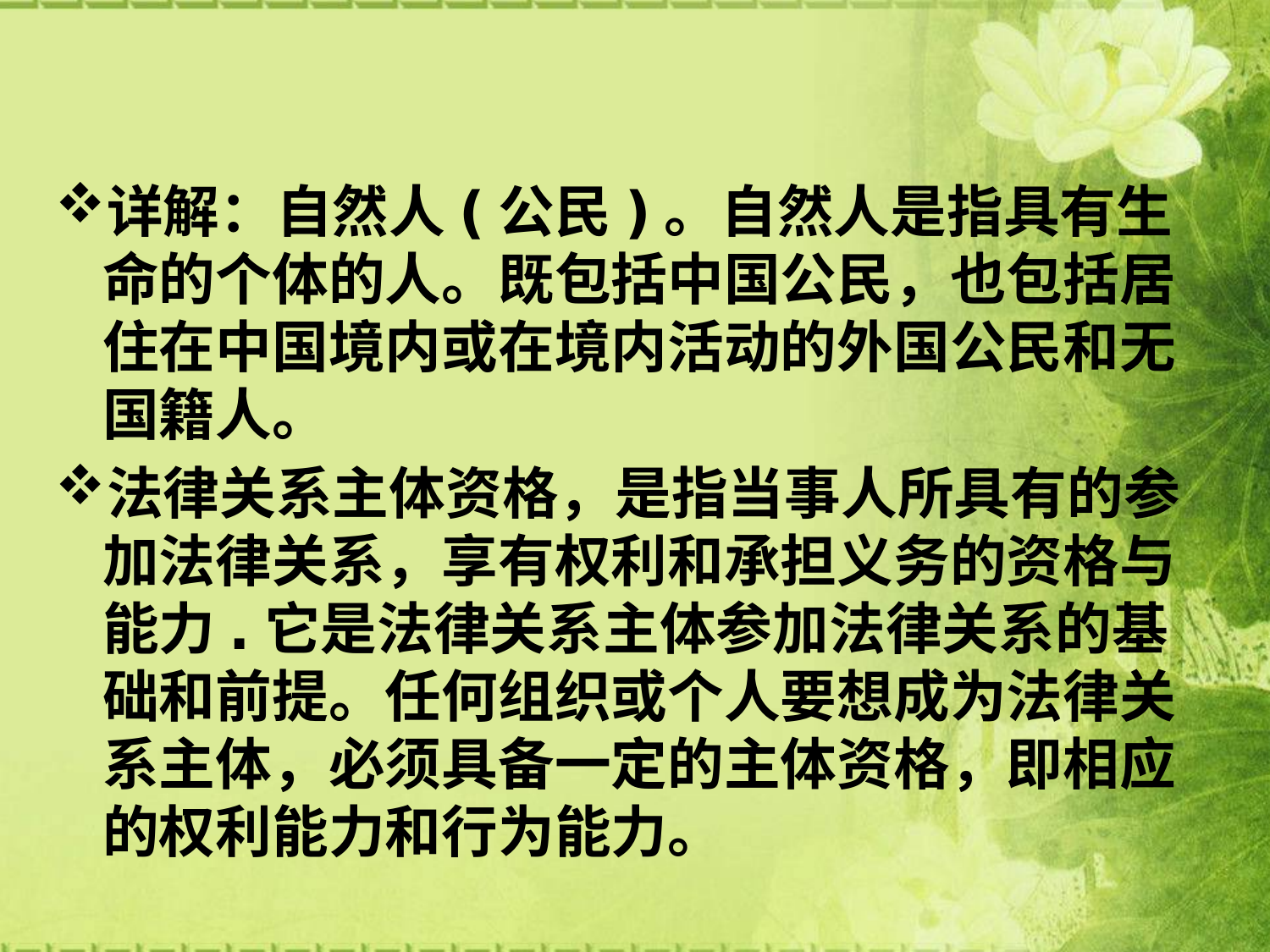

详解：自然人(公民)。自然人是指具有生命的个体的人。既包括中国公民，也包括居住在中国境内或在境内活动的外国公民和无国籍人。
法律关系主体资格，是指当事人所具有的参加法律关系，享有权利和承担义务的资格与能力.它是法律关系主体参加法律关系的基础和前提。任何组织或个人要想成为法律关系主体，必须具备一定的主体资格，即相应的权利能力和行为能力。